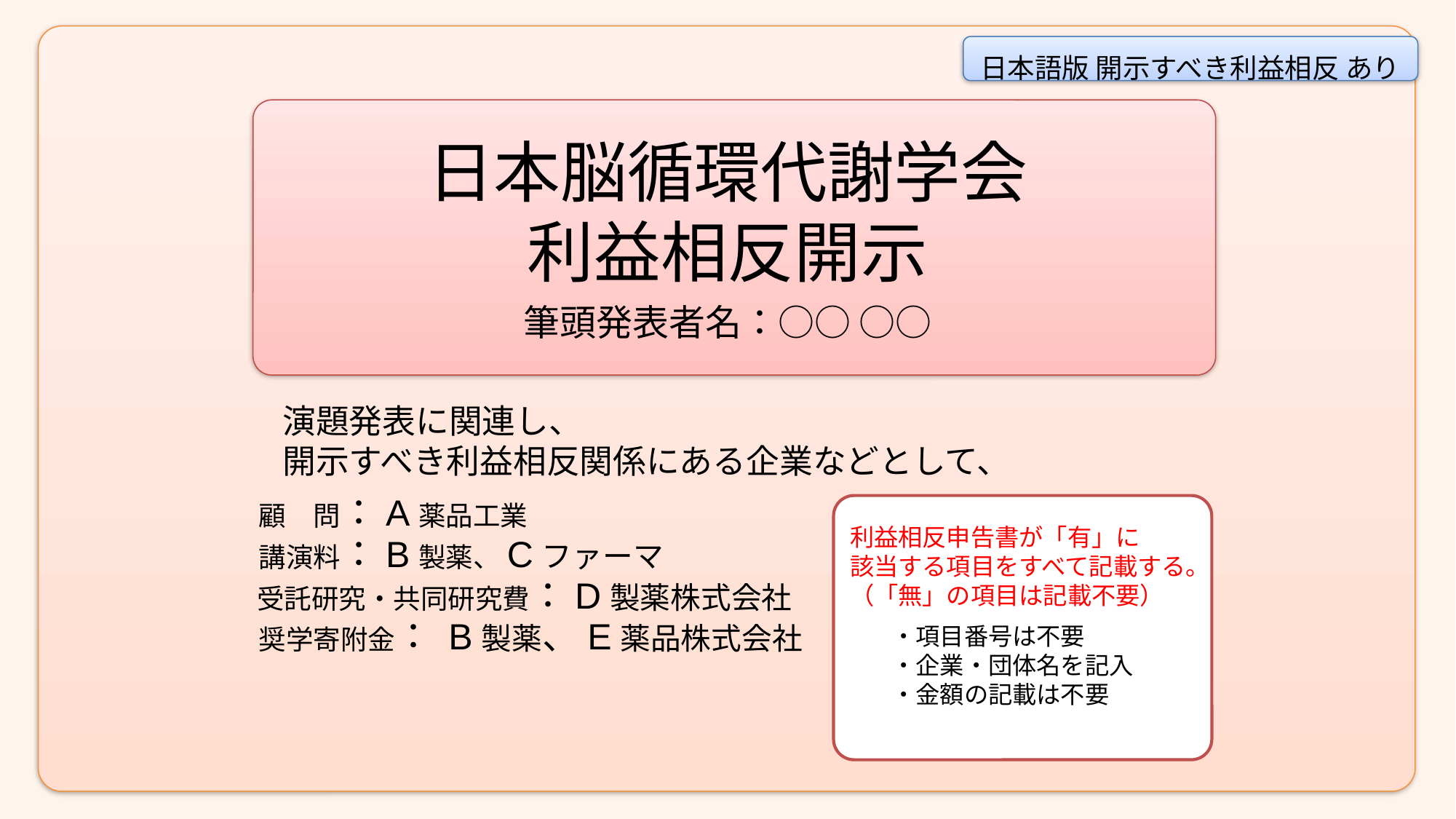

日本語版 開示すべき利益相反 あり

日本脳循環代謝学会
利益相反開示
筆頭発表者名：○○ ○○
演題発表に関連し、
開示すべき利益相反関係にある企業などとして、
顧　問：A薬品工業
講演料：B製薬、Cファーマ
受託研究・共同研究費：D製薬株式会社
奨学寄附金： B製薬、E薬品株式会社

利益相反申告書が「有」に
該当する項目をすべて記載する。
（「無」の項目は記載不要）
・項目番号は不要
・企業・団体名を記入
・金額の記載は不要